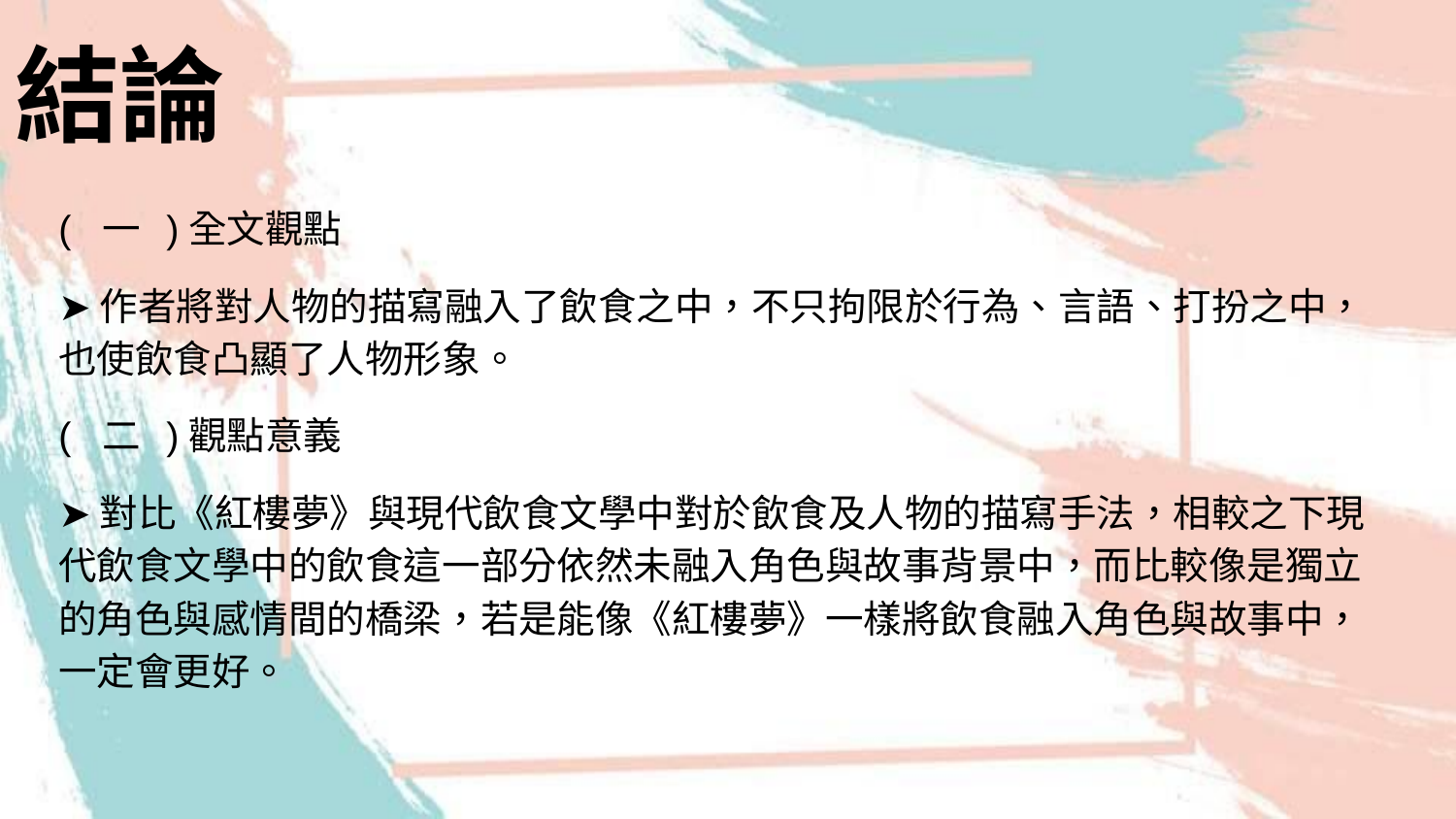

# 結論
(  一  )全文觀點
➤作者將對人物的描寫融入了飲食之中，不只拘限於行為、言語、打扮之中，也使飲食凸顯了人物形象。
(  二  )觀點意義
➤對比《紅樓夢》與現代飲食文學中對於飲食及人物的描寫手法，相較之下現代飲食文學中的飲食這一部分依然未融入角色與故事背景中，而比較像是獨立的角色與感情間的橋梁，若是能像《紅樓夢》一樣將飲食融入角色與故事中，一定會更好。